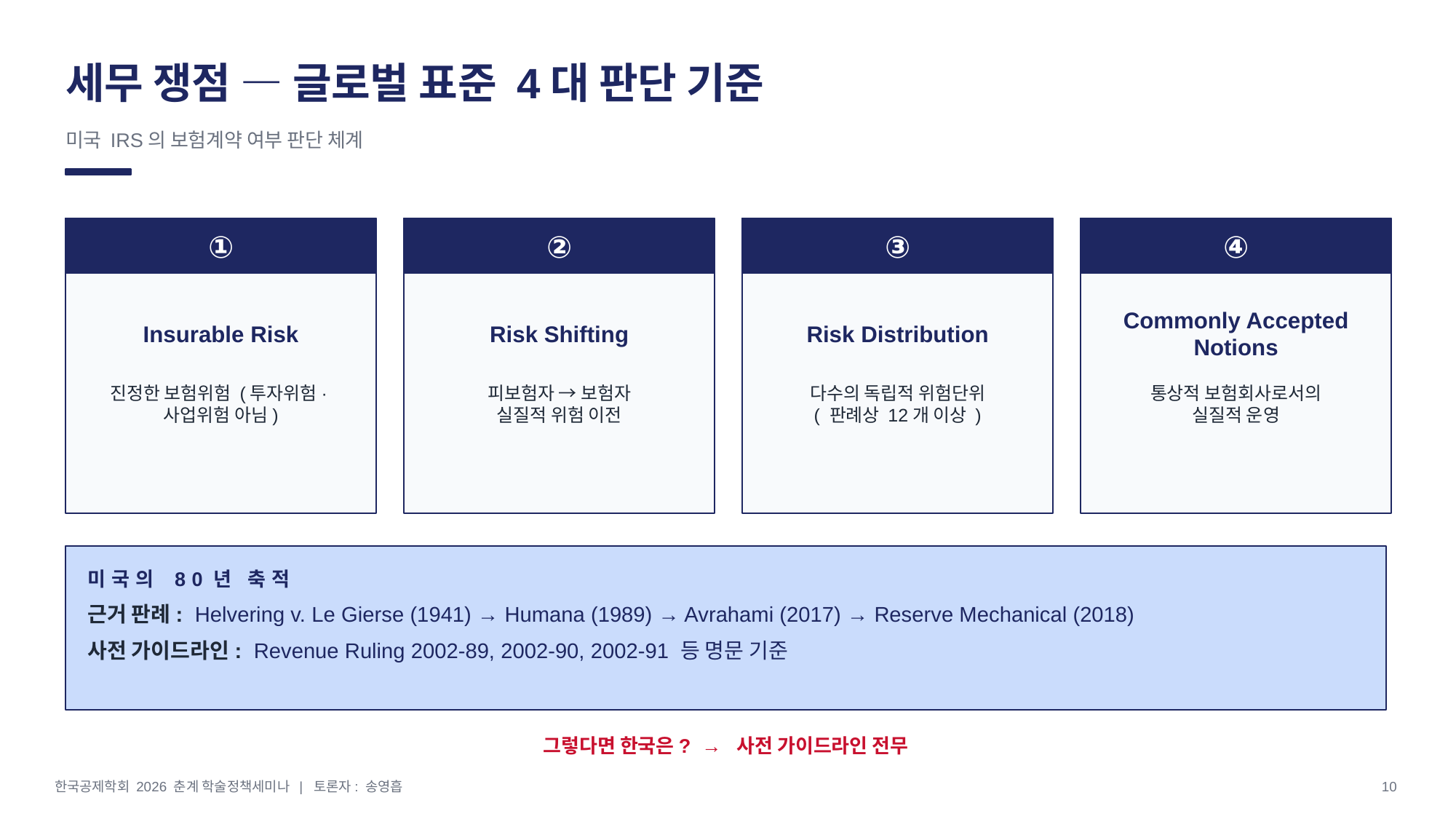

세무 쟁점 — 글로벌 표준 4대 판단 기준
미국 IRS의 보험계약 여부 판단 체계

①

②

③

④
Insurable Risk
Risk Shifting
Risk Distribution
Commonly Accepted Notions
진정한 보험위험 (투자위험·사업위험 아님)
피보험자 → 보험자
실질적 위험 이전
다수의 독립적 위험단위
( 판례상 12개 이상 )
통상적 보험회사로서의
실질적 운영

미국의 80년 축적
근거 판례:  Helvering v. Le Gierse (1941) → Humana (1989) → Avrahami (2017) → Reserve Mechanical (2018)

사전 가이드라인:  Revenue Ruling 2002-89, 2002-90, 2002-91 등 명문 기준
그렇다면 한국은?  →  사전 가이드라인 전무
한국공제학회 2026 춘계 학술정책세미나  |  토론자: 송영흡
10